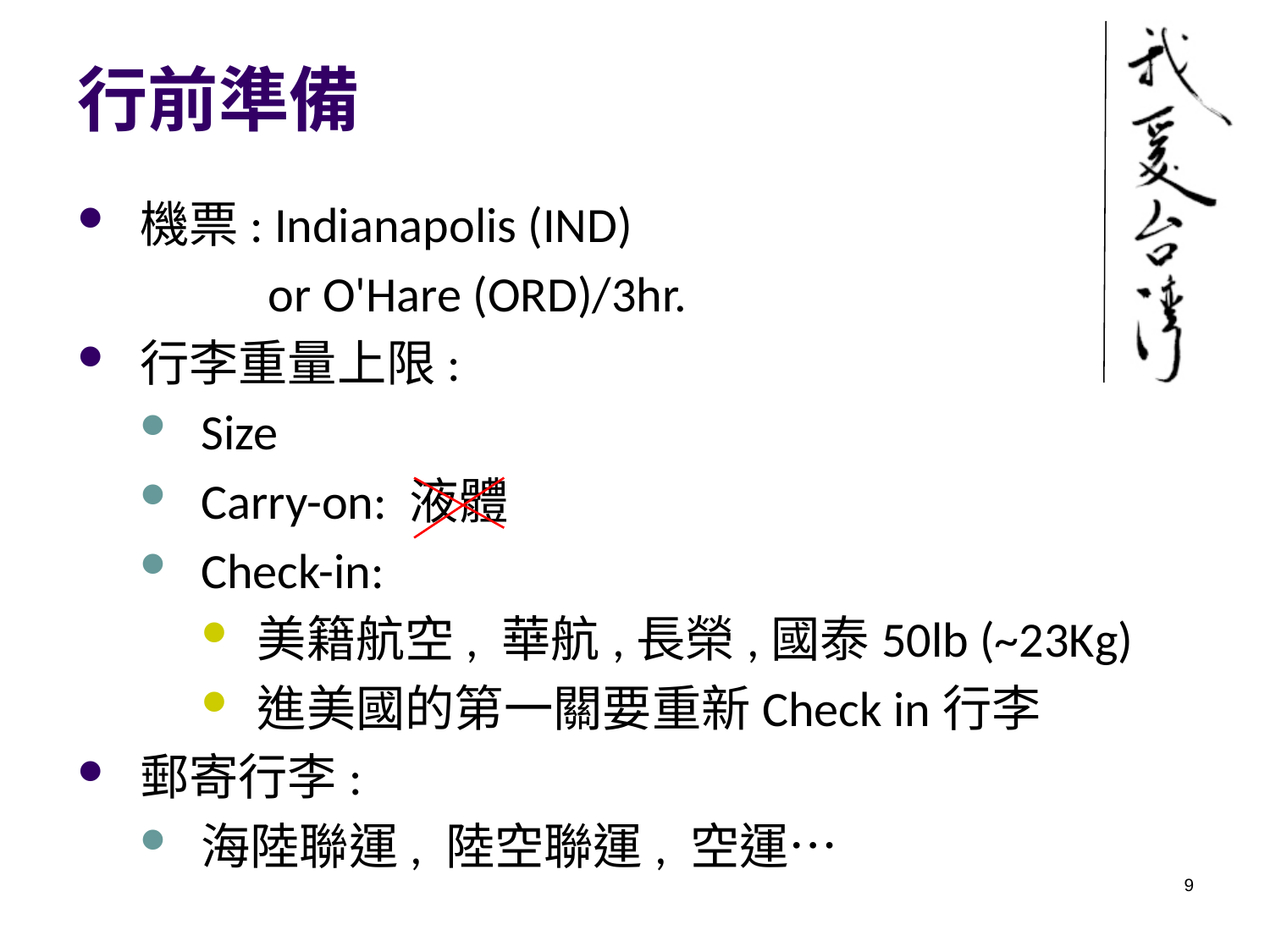

# 行前準備
機票: Indianapolis (IND)
                 or O'Hare (ORD)/3hr.
行李重量上限:
Size
Carry-on: 液體
Check-in:
美籍航空, 華航,長榮,國泰50lb (~23Kg)
進美國的第一關要重新Check in行李
郵寄行李:
海陸聯運, 陸空聯運, 空運…

9